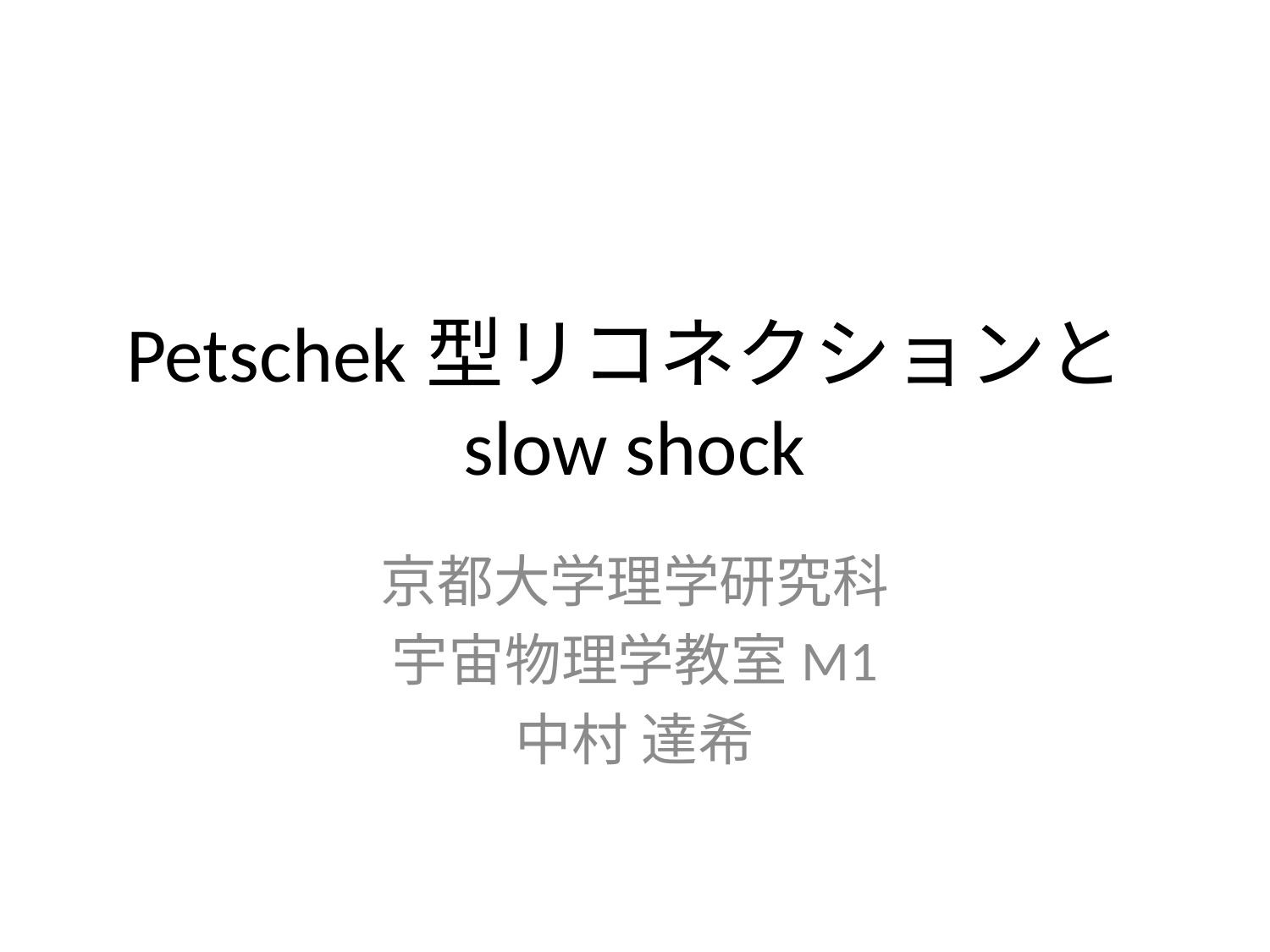

千葉サマースクール(2016)
8/26
# Petschek型リコネクションとslow shock
京都大学理学研究科
宇宙物理学教室M1
中村 達希